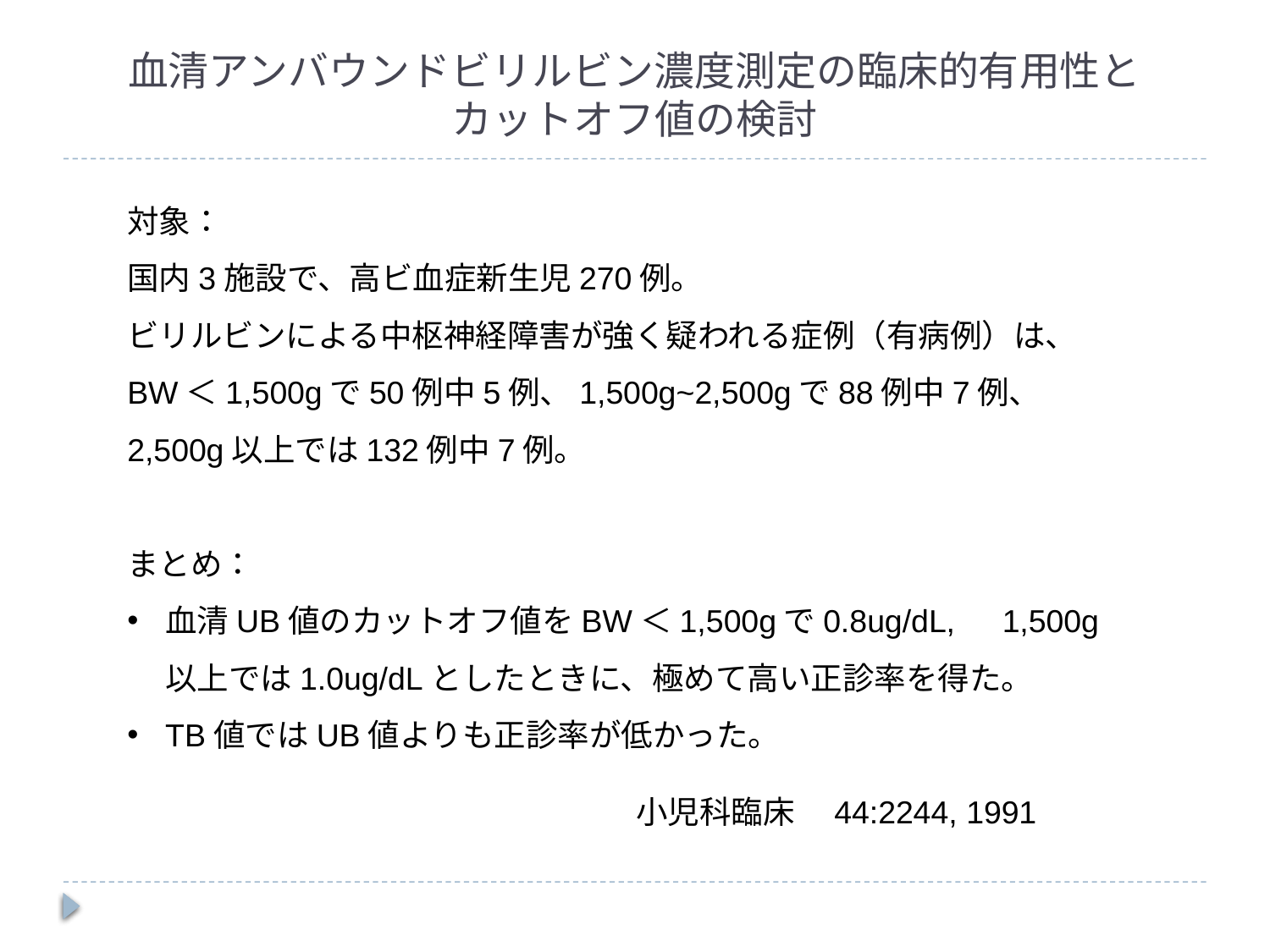

# 血清アンバウンドビリルビン濃度測定の臨床的有用性と カットオフ値の検討
対象：
国内3施設で、高ビ血症新生児270例。
ビリルビンによる中枢神経障害が強く疑われる症例（有病例）は、
BW＜1,500gで50例中5例、1,500g~2,500gで88例中7例、
2,500g以上では132例中7例。

まとめ：
血清UB値のカットオフ値をBW＜1,500gで0.8ug/dL,　1,500g以上では1.0ug/dLとしたときに、極めて高い正診率を得た。
TB値ではUB値よりも正診率が低かった。
小児科臨床　44:2244, 1991